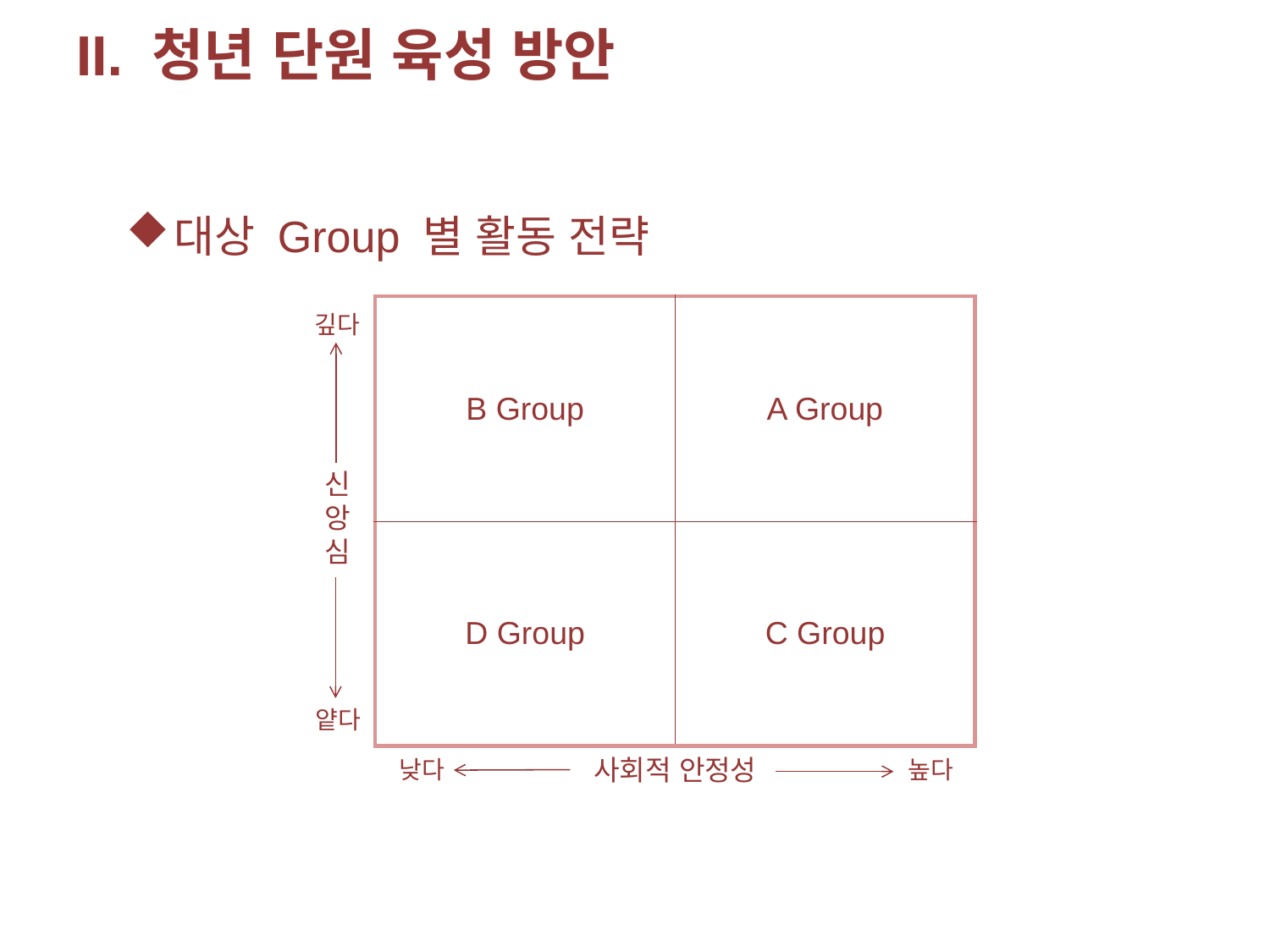

II. 청년 단원 육성 방안
대상 Group 별 활동 전략

| B Group | A Group |
| --- | --- |
| D Group | C Group |
깊다
신
앙
심
얕다
사회적 안정성
낮다
높다